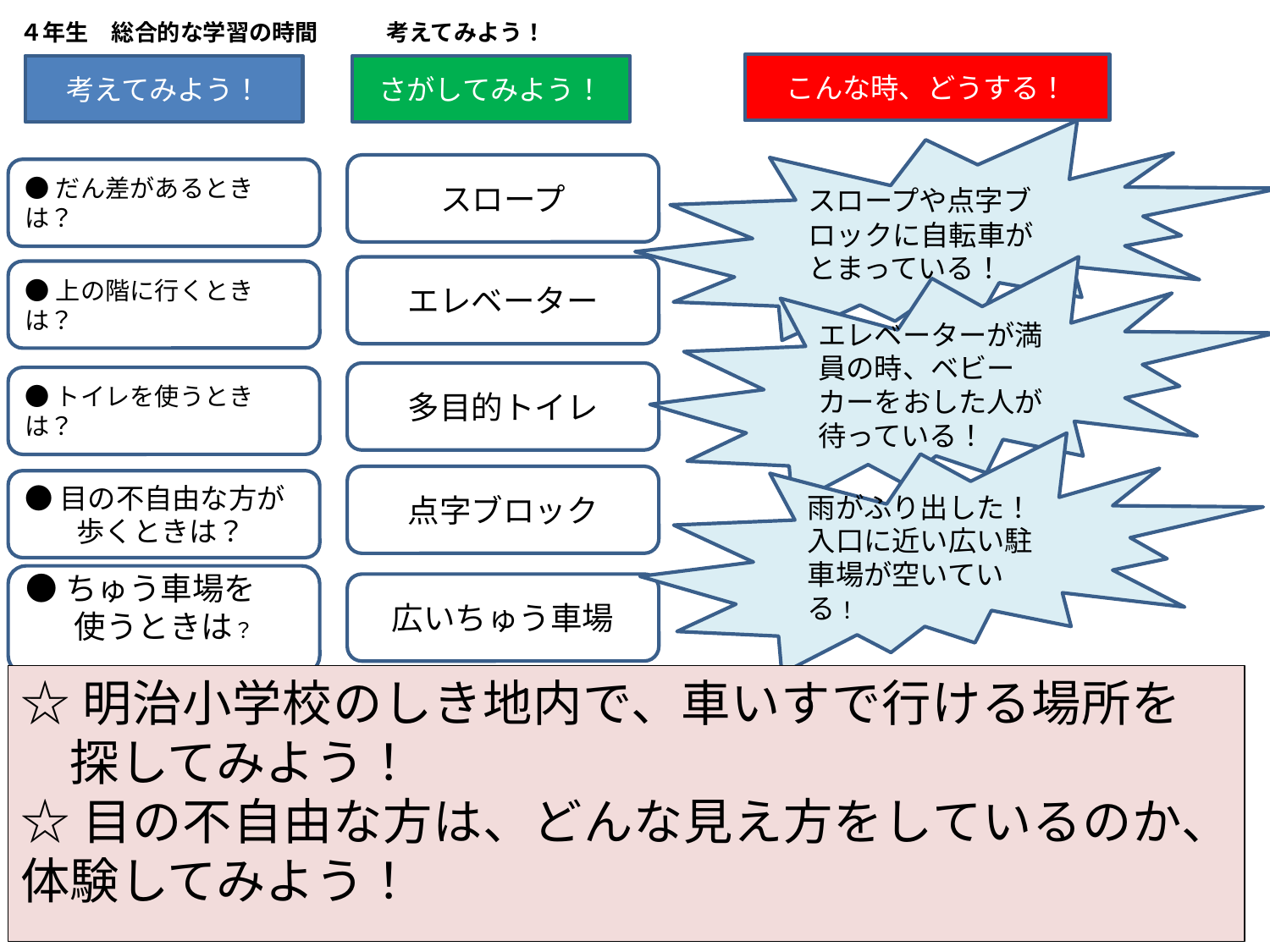

４年生　総合的な学習の時間　　　考えてみよう！
こんな時、どうする！
さがしてみよう！
考えてみよう！
スロープや点字ブロックに自転車がとまっている！
スロープ
エレベーター
多目的トイレ
点字ブロック
広いちゅう車場
●だん差があるときは？
●上の階に行くときは？
●トイレを使うときは？
●目の不自由な方が
歩くときは？
●ちゅう車場を
使うときは？

エレベーターが満員の時、ベビーカーをおした人が待っている！
雨がふり出した！入口に近い広い駐車場が空いている！
☆明治小学校のしき地内で、車いすで行ける場所を　　探してみよう！
☆目の不自由な方は、どんな見え方をしているのか、体験してみよう！